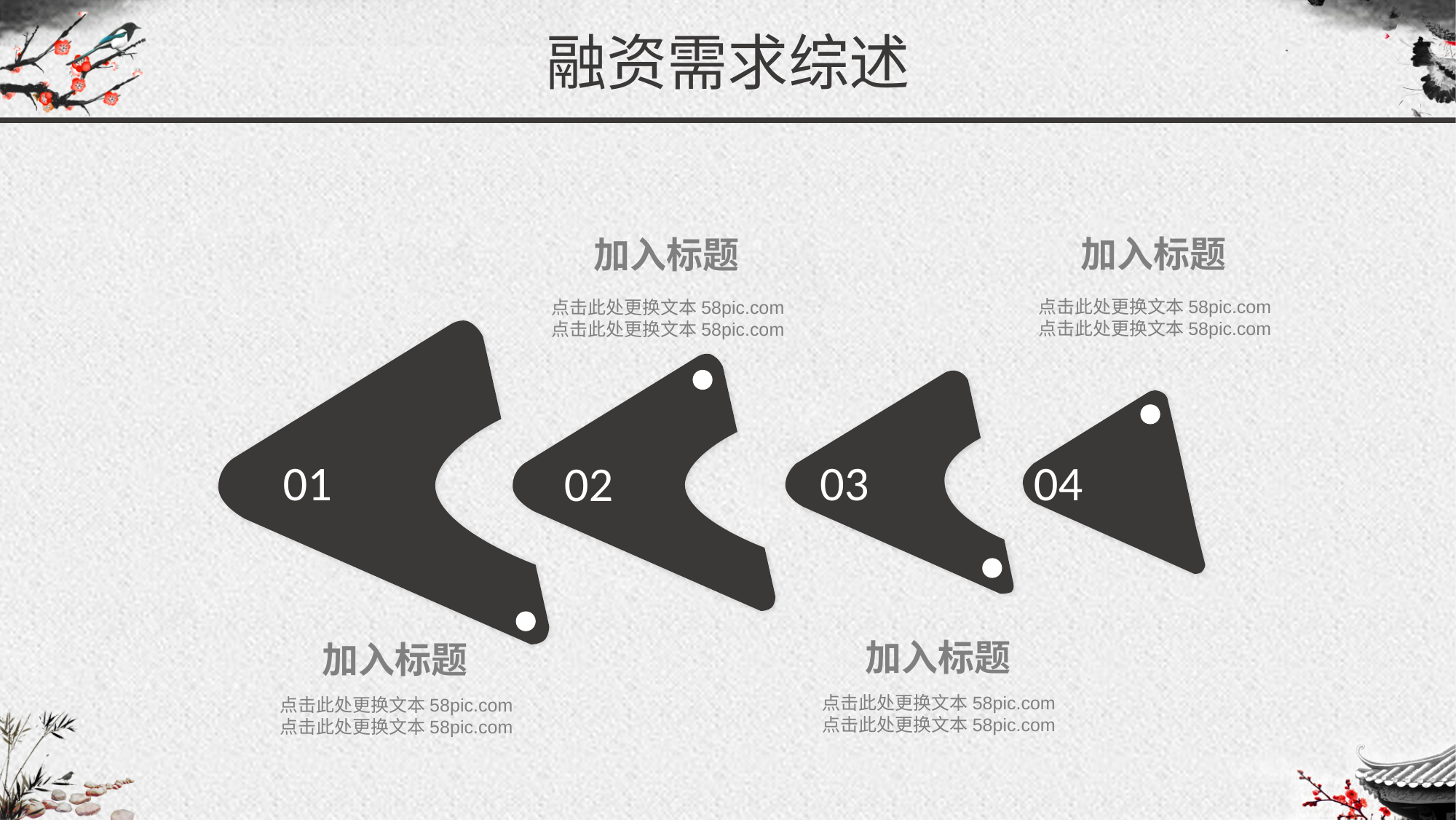

融资需求综述

加入标题
点击此处更换文本58pic.com
点击此处更换文本58pic.com
加入标题
点击此处更换文本58pic.com
点击此处更换文本58pic.com
01
02
03

04

加入标题
点击此处更换文本58pic.com
点击此处更换文本58pic.com
加入标题
点击此处更换文本58pic.com
点击此处更换文本58pic.com